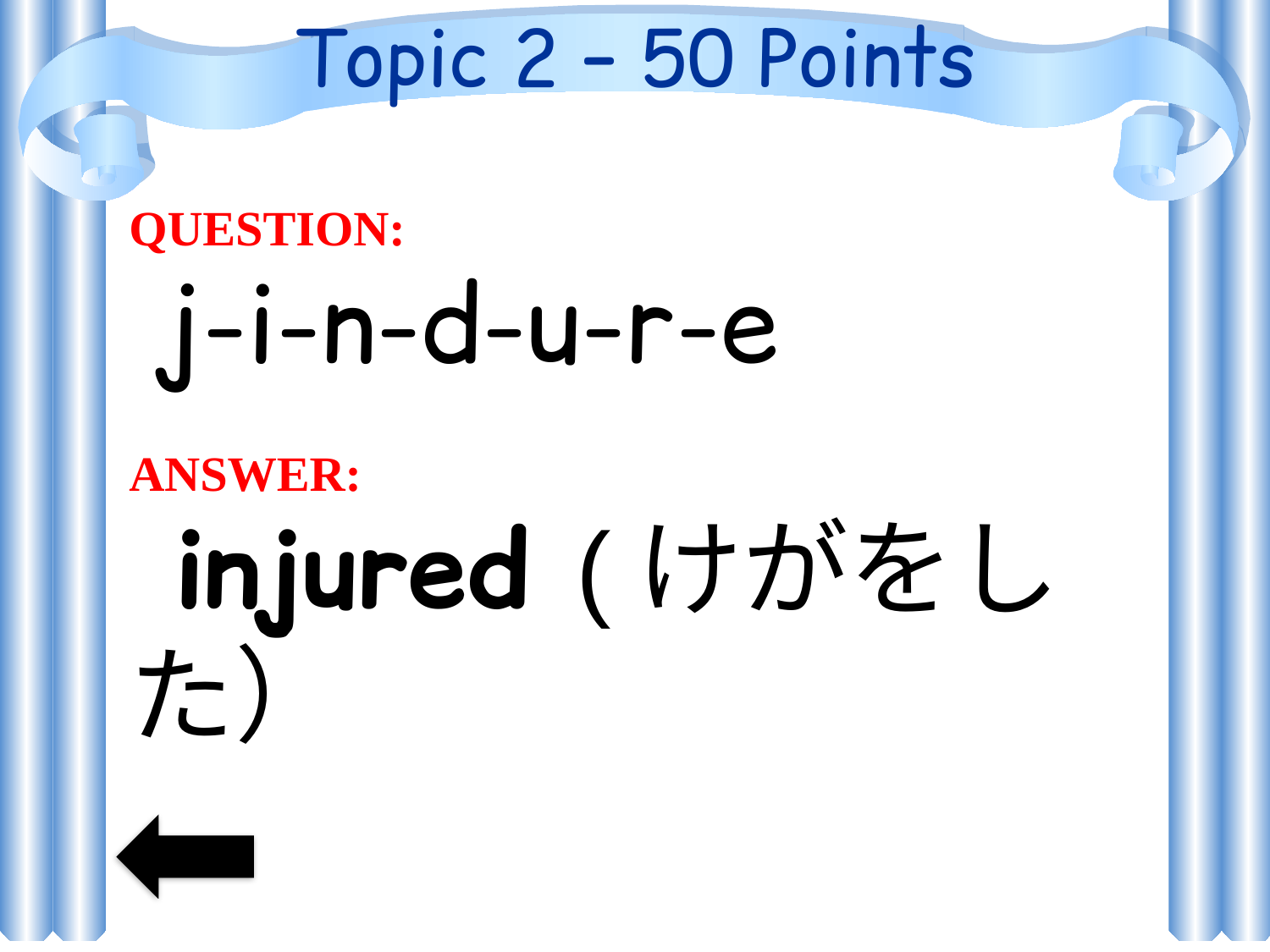

# Topic 2 – 50 Points
QUESTION:
 j-i-n-d-u-r-e

ANSWER:
 injured (けがをした）